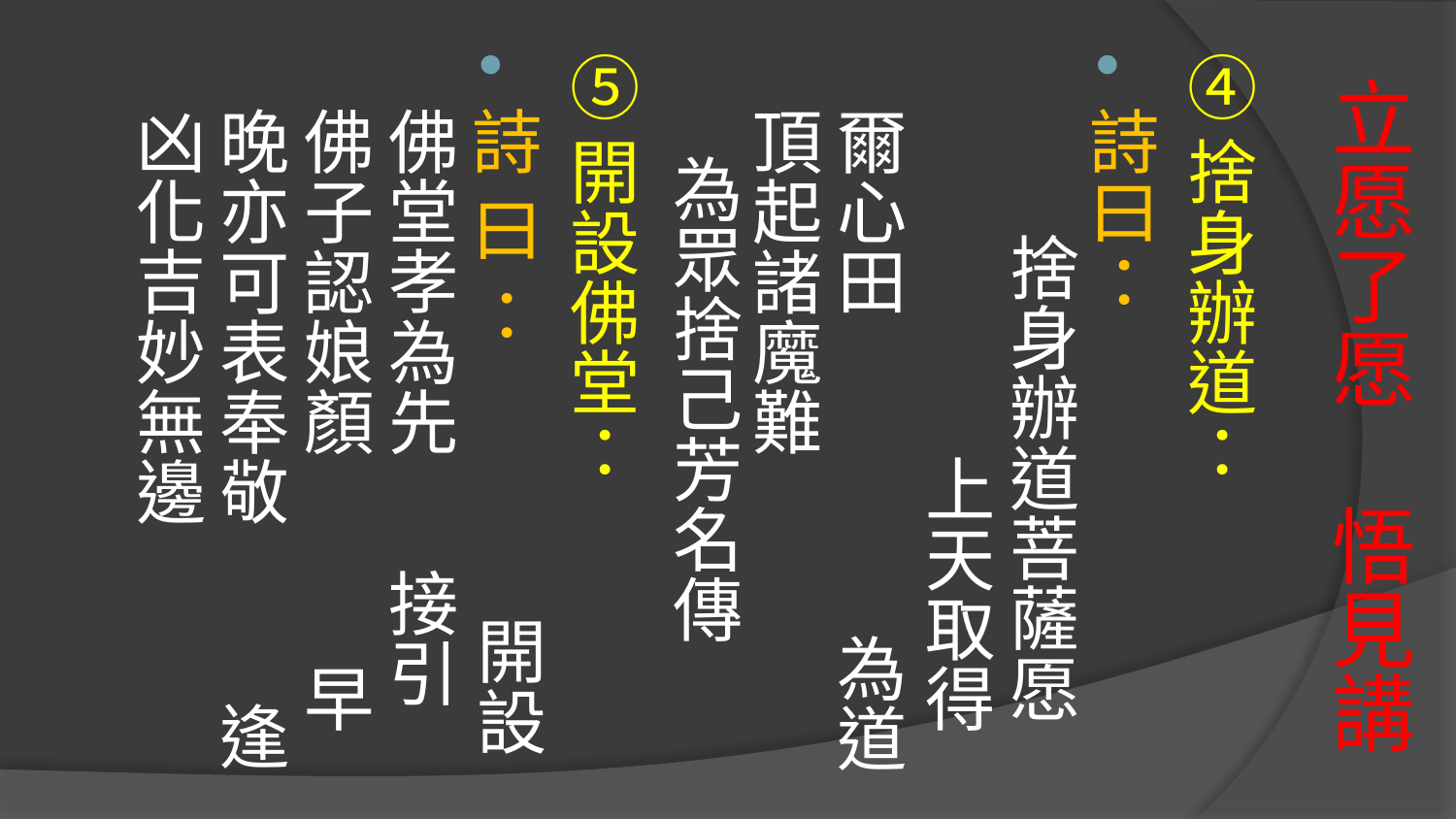

④捨身辦道：
詩曰：                                     捨身辦道菩薩愿                          上天取得爾心田                    為道頂起諸魔難                        為眾捨己芳名傳
⑤開設佛堂：
詩 曰 ：                 開設佛堂孝為先       接引佛子認娘顏             早晚亦可表奉敬           逢凶化吉妙無邊

# 立愿了愿     悟見講